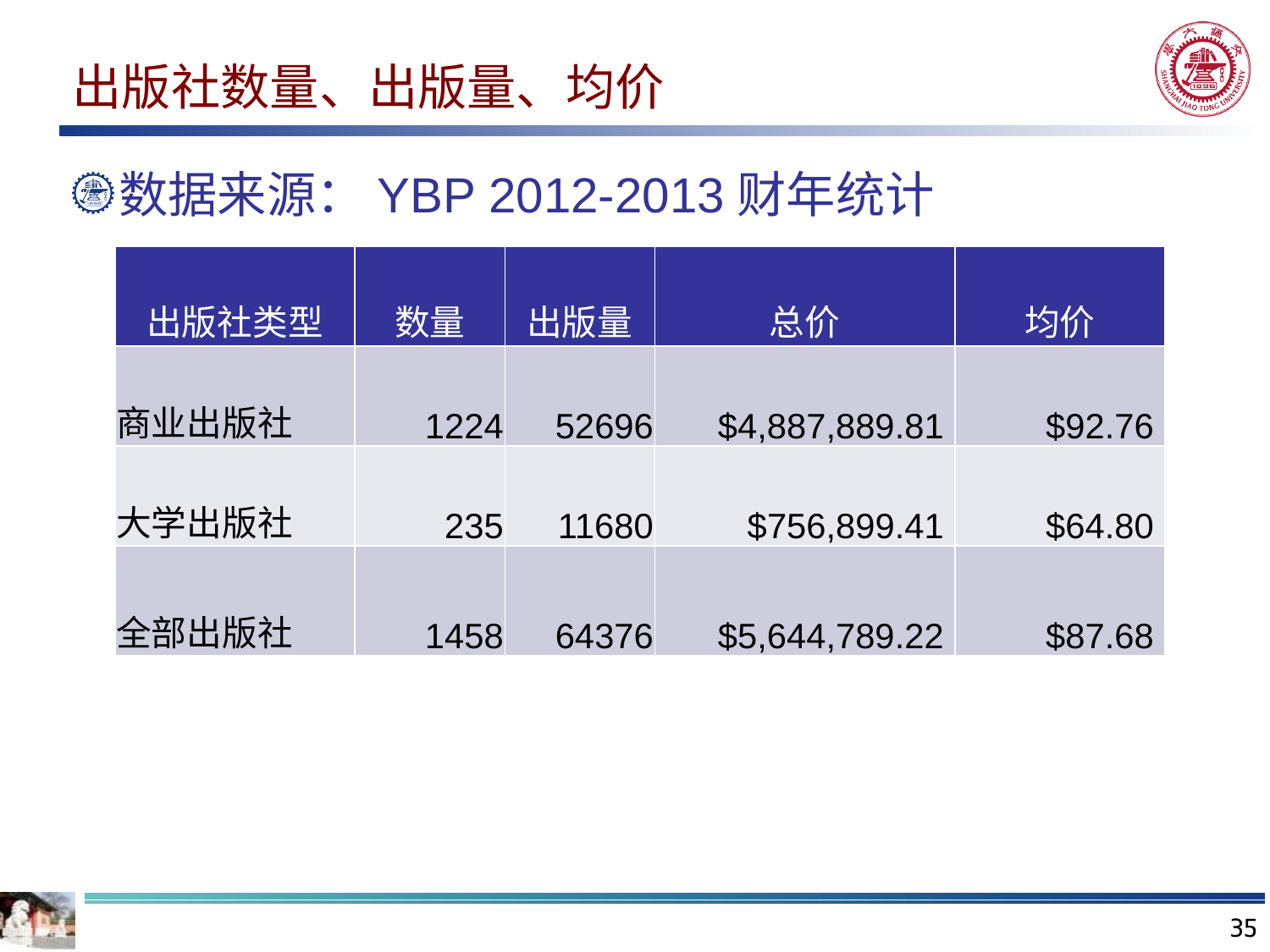

# 出版社数量、出版量、均价
数据来源：YBP 2012-2013财年统计

| 出版社类型 | 数量 | 出版量 | 总价 | 均价 |
| --- | --- | --- | --- | --- |
| 商业出版社 | 1224 | 52696 | $4,887,889.81 | $92.76 |
| 大学出版社 | 235 | 11680 | $756,899.41 | $64.80 |
| 全部出版社 | 1458 | 64376 | $5,644,789.22 | $87.68 |
35